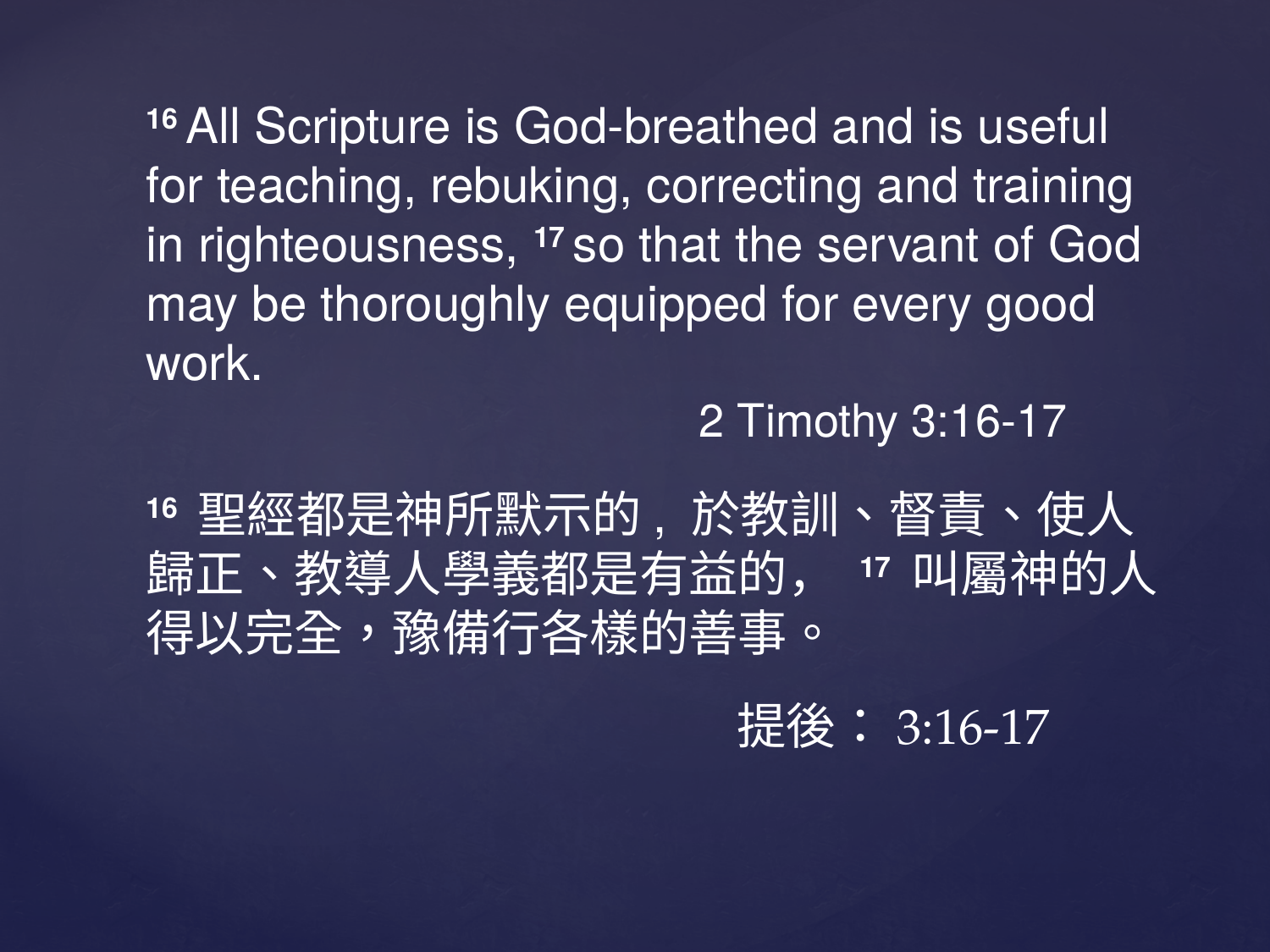

16 All Scripture is God-breathed and is useful for teaching, rebuking, correcting and training in righteousness, 17 so that the servant of God may be thoroughly equipped for every good work.
2 Timothy 3:16-17
16 聖經都是神所默示的, 於教訓、督責、使人歸正、教導人學義都是有益的， 17 叫屬神的人得以完全，豫備行各樣的善事。
提後：3:16-17